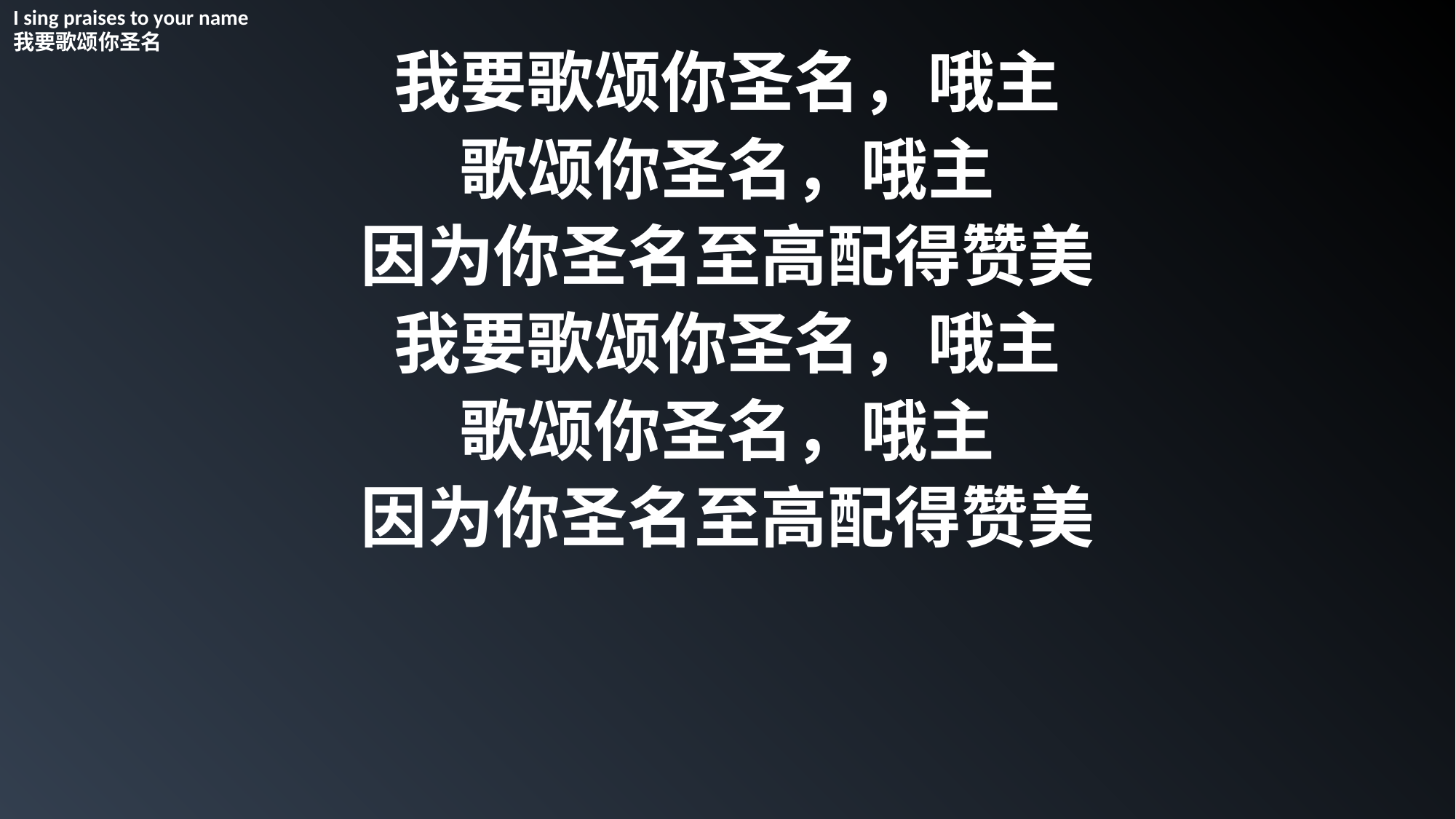

I sing praises to your name我要歌颂你圣名
我要歌颂你圣名，哦主
歌颂你圣名，哦主
因为你圣名至高配得赞美
我要歌颂你圣名，哦主
歌颂你圣名，哦主
因为你圣名至高配得赞美